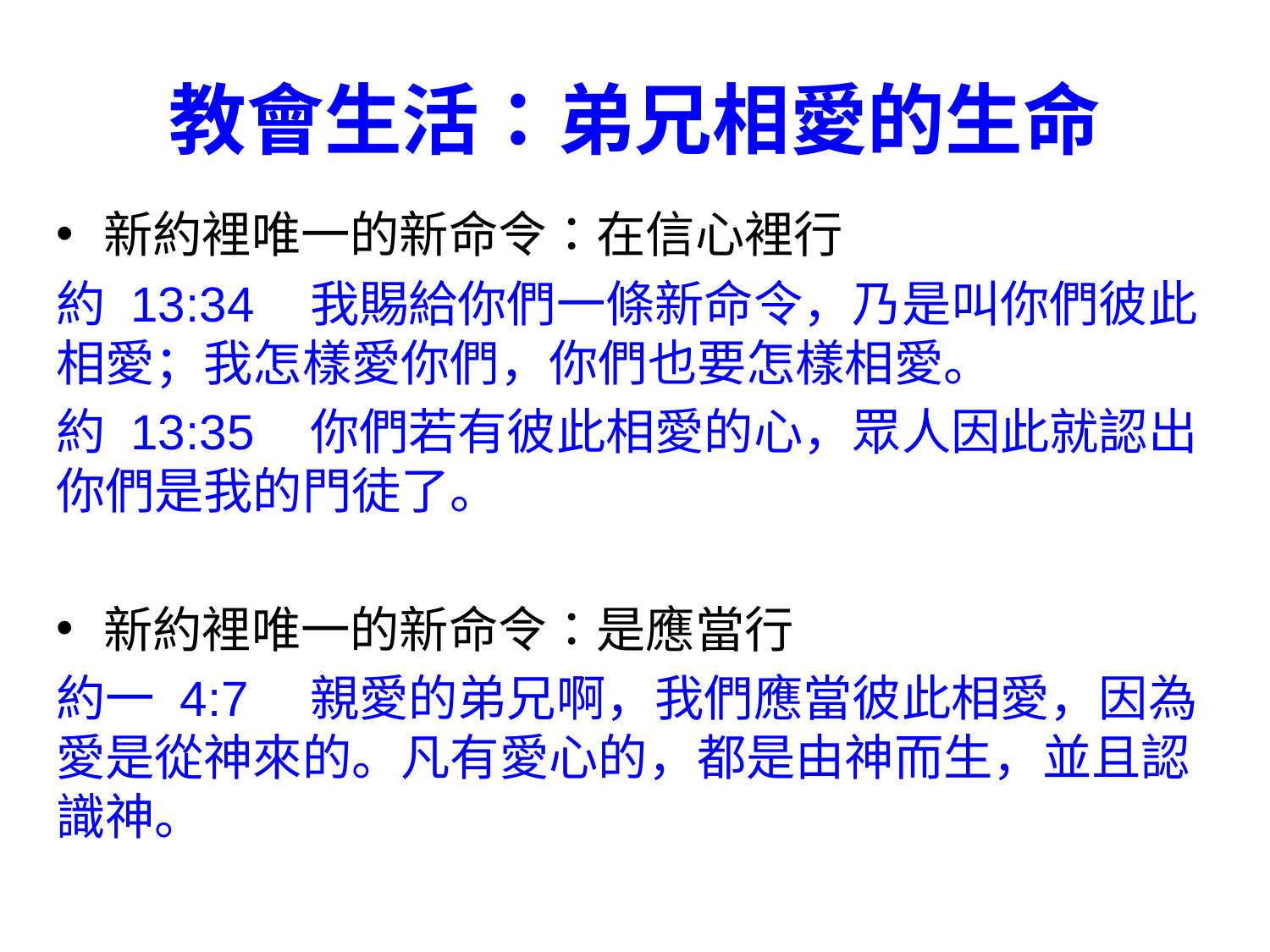

# 教會生活：弟兄相愛的生命
新約裡唯一的新命令：在信心裡行
約 13:34	我賜給你們一條新命令，乃是叫你們彼此相愛；我怎樣愛你們，你們也要怎樣相愛。
約 13:35	你們若有彼此相愛的心，眾人因此就認出你們是我的門徒了。

新約裡唯一的新命令：是應當行
約一 4:7	親愛的弟兄啊，我們應當彼此相愛，因為愛是從神來的。凡有愛心的，都是由神而生，並且認識神。